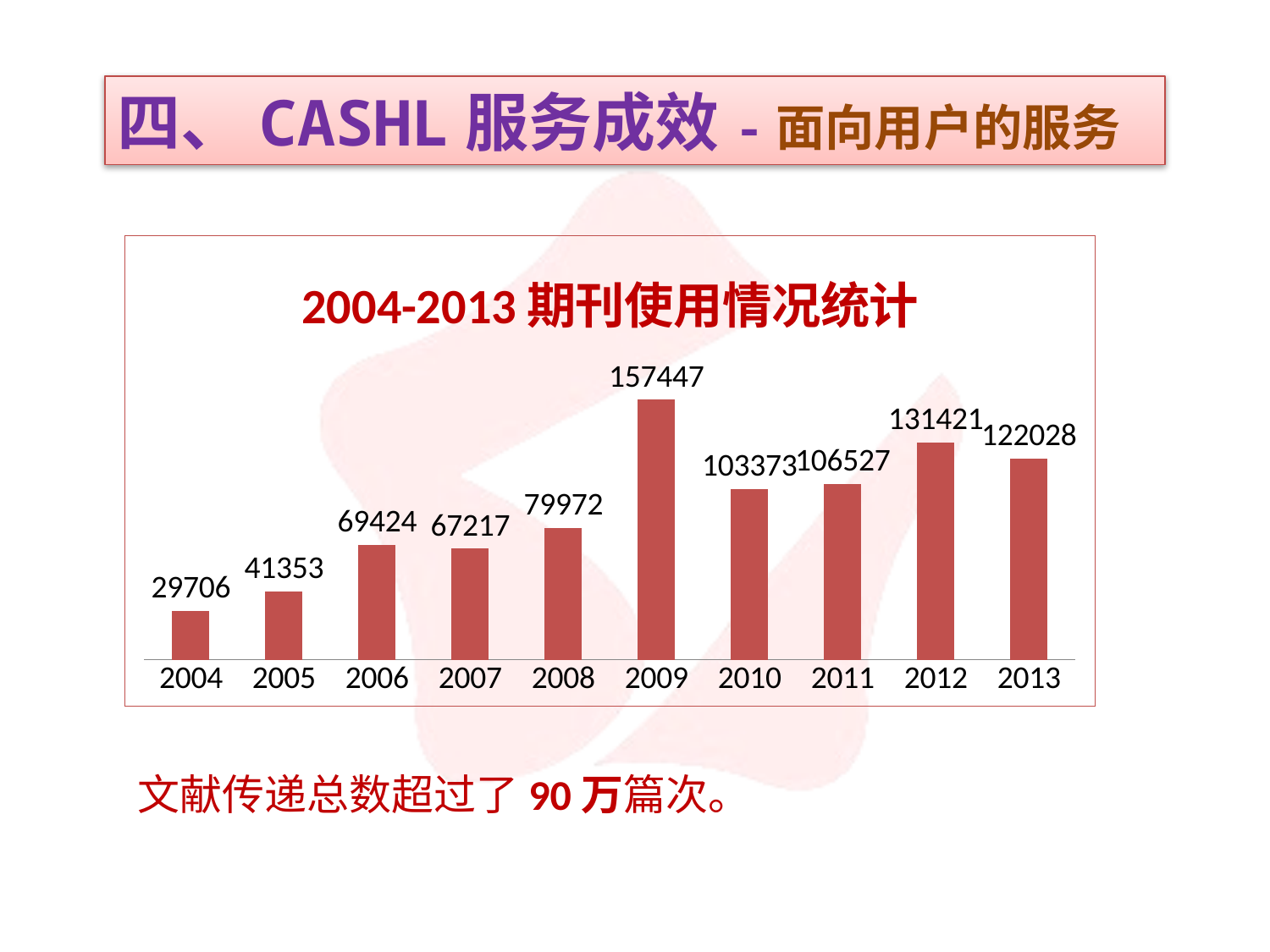

四、CASHL服务成效-面向用户的服务

### Chart: 2004-2013期刊使用情况统计

| Category |  |
|---|---|
| 2004 | 29706.0 |
| 2005 | 41353.0 |
| 2006 | 69424.0 |
| 2007 | 67217.0 |
| 2008 | 79972.0 |
| 2009 | 157447.0 |
| 2010 | 103373.0 |
| 2011 | 106527.0 |
| 2012 | 131421.0 |
| 2013 | 122028.0 |
文献传递总数超过了90万篇次。